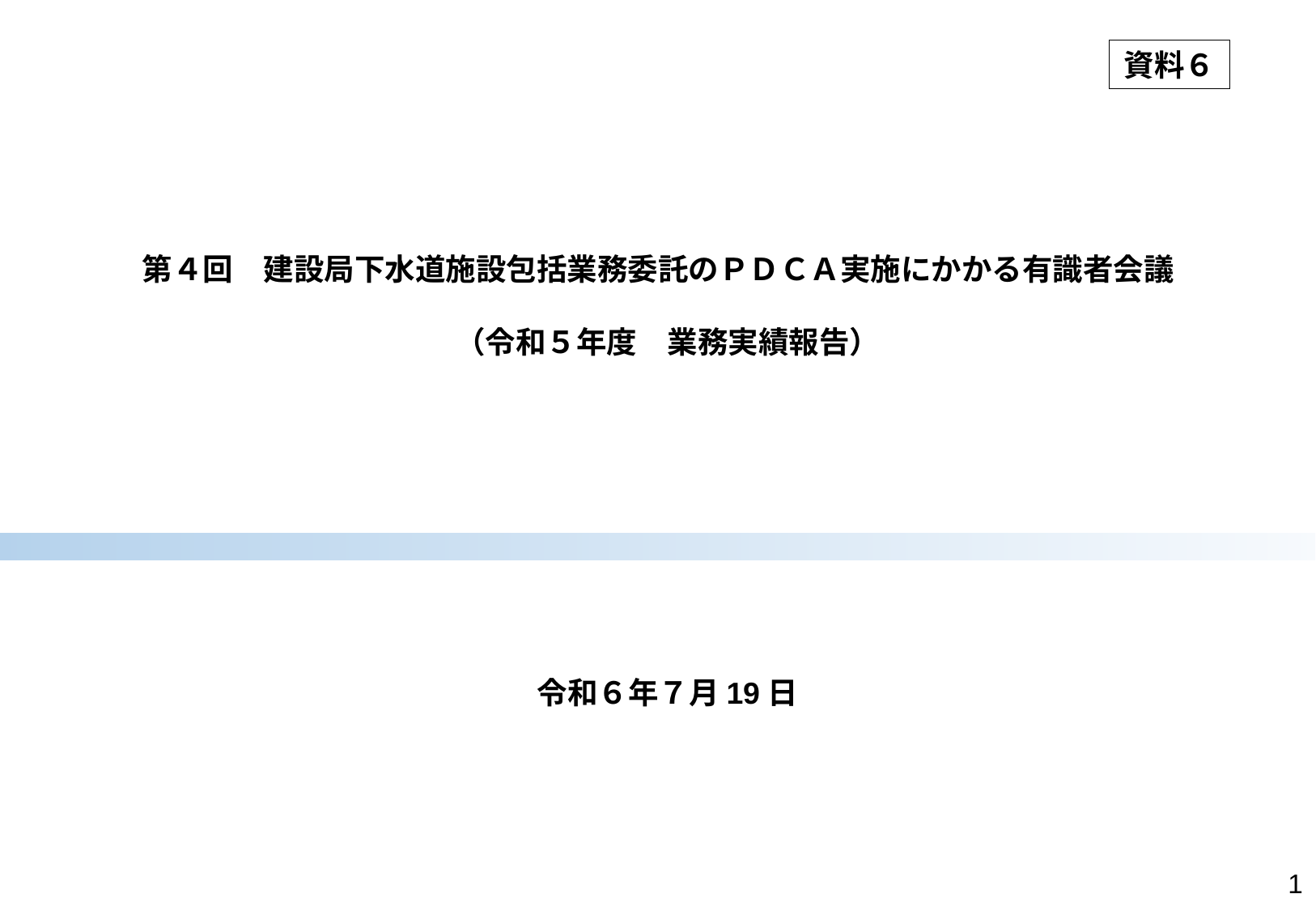

資料６
第４回　建設局下水道施設包括業務委託のＰＤＣＡ実施にかかる有識者会議

（令和５年度　業務実績報告）
令和６年７月19日
1